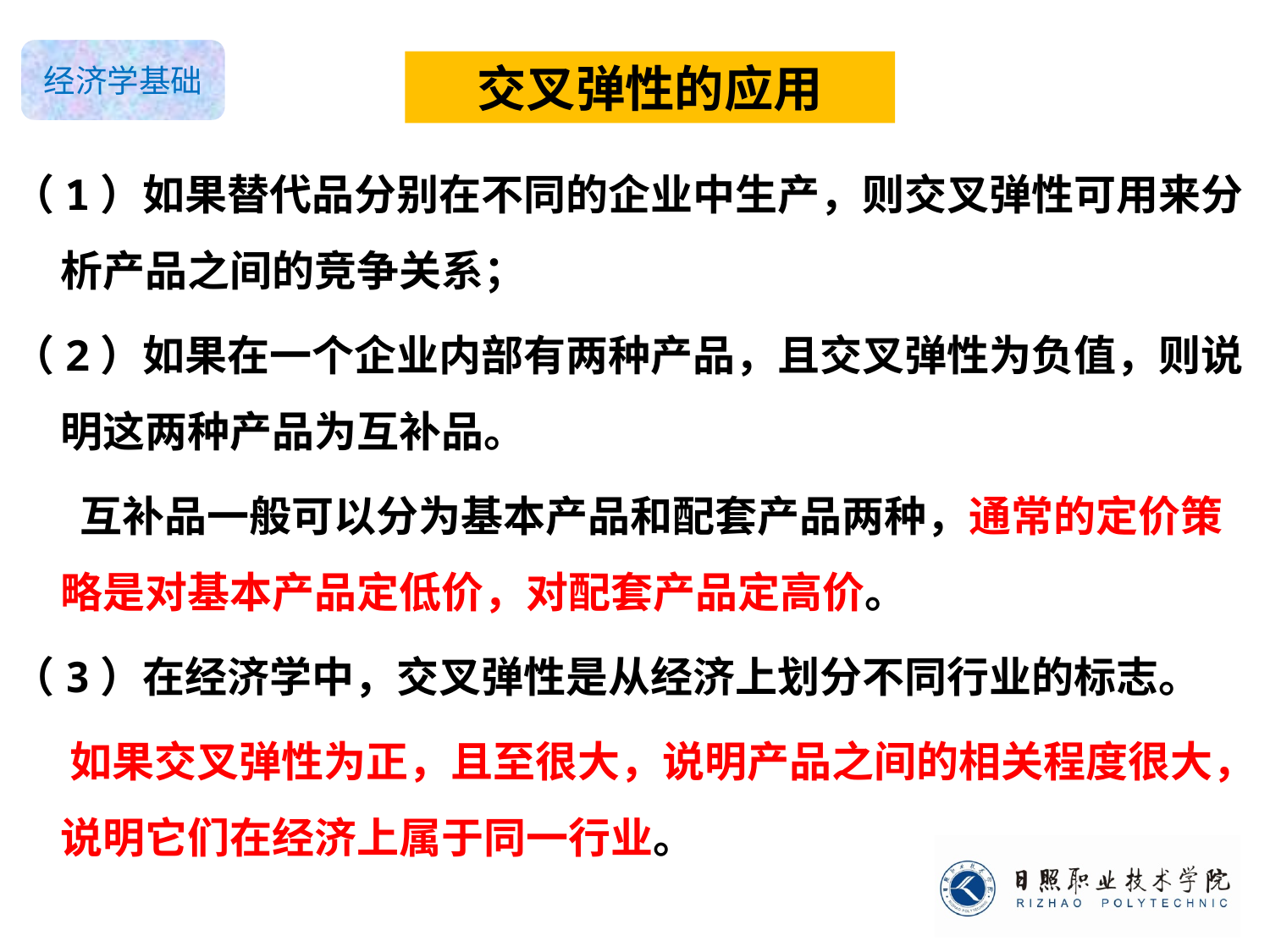

交叉弹性的应用
（1）如果替代品分别在不同的企业中生产，则交叉弹性可用来分析产品之间的竞争关系；
（2）如果在一个企业内部有两种产品，且交叉弹性为负值，则说明这两种产品为互补品。
      互补品一般可以分为基本产品和配套产品两种，通常的定价策略是对基本产品定低价，对配套产品定高价。
（3）在经济学中，交叉弹性是从经济上划分不同行业的标志。
     如果交叉弹性为正，且至很大，说明产品之间的相关程度很大，说明它们在经济上属于同一行业。